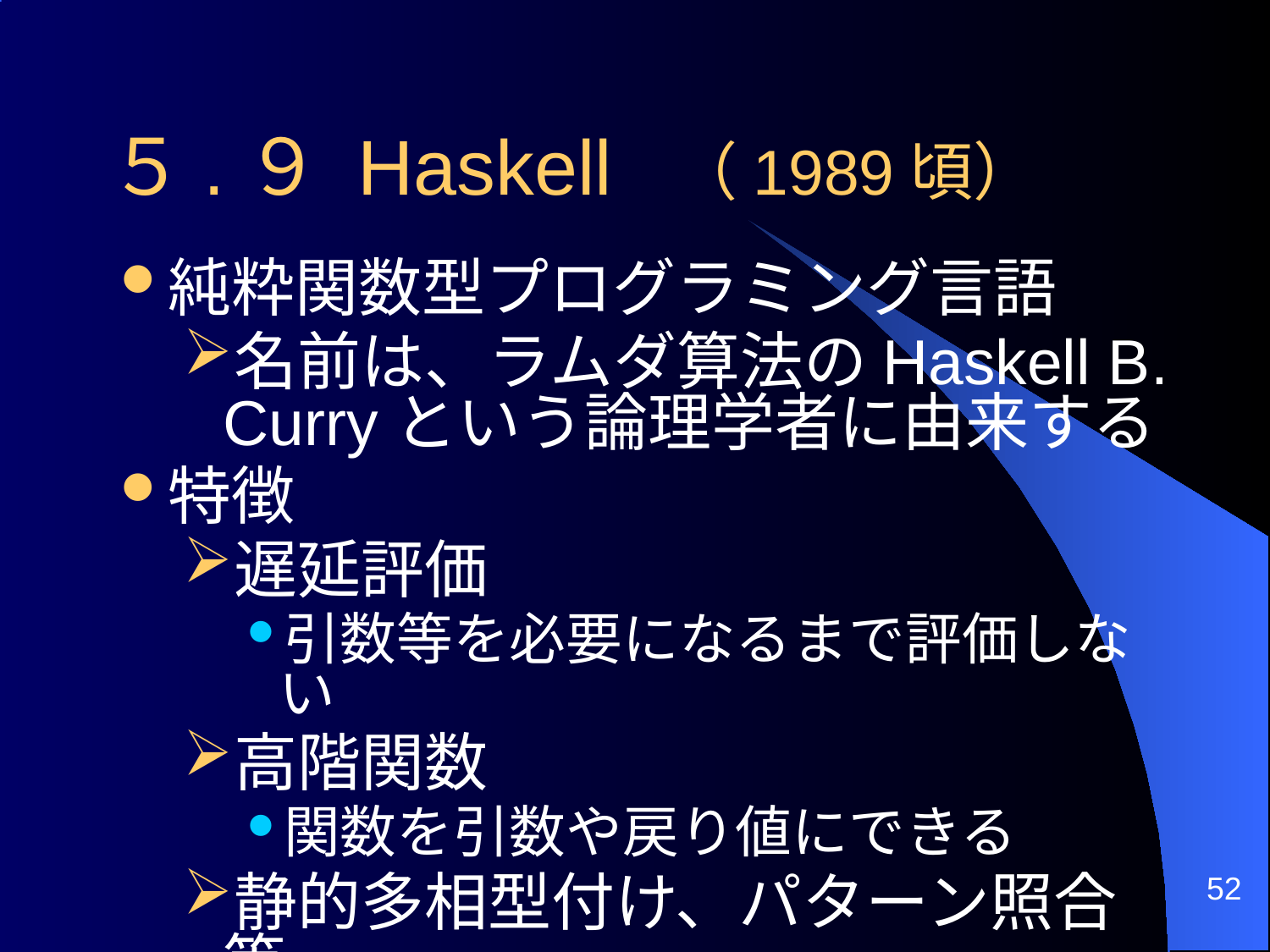

# ５.９ Haskell  （1989頃）
純粋関数型プログラミング言語
名前は、ラムダ算法のHaskell B. Curryという論理学者に由来する
特徴
遅延評価
引数等を必要になるまで評価しない
高階関数
関数を引数や戻り値にできる
静的多相型付け、パターン照合 等
52